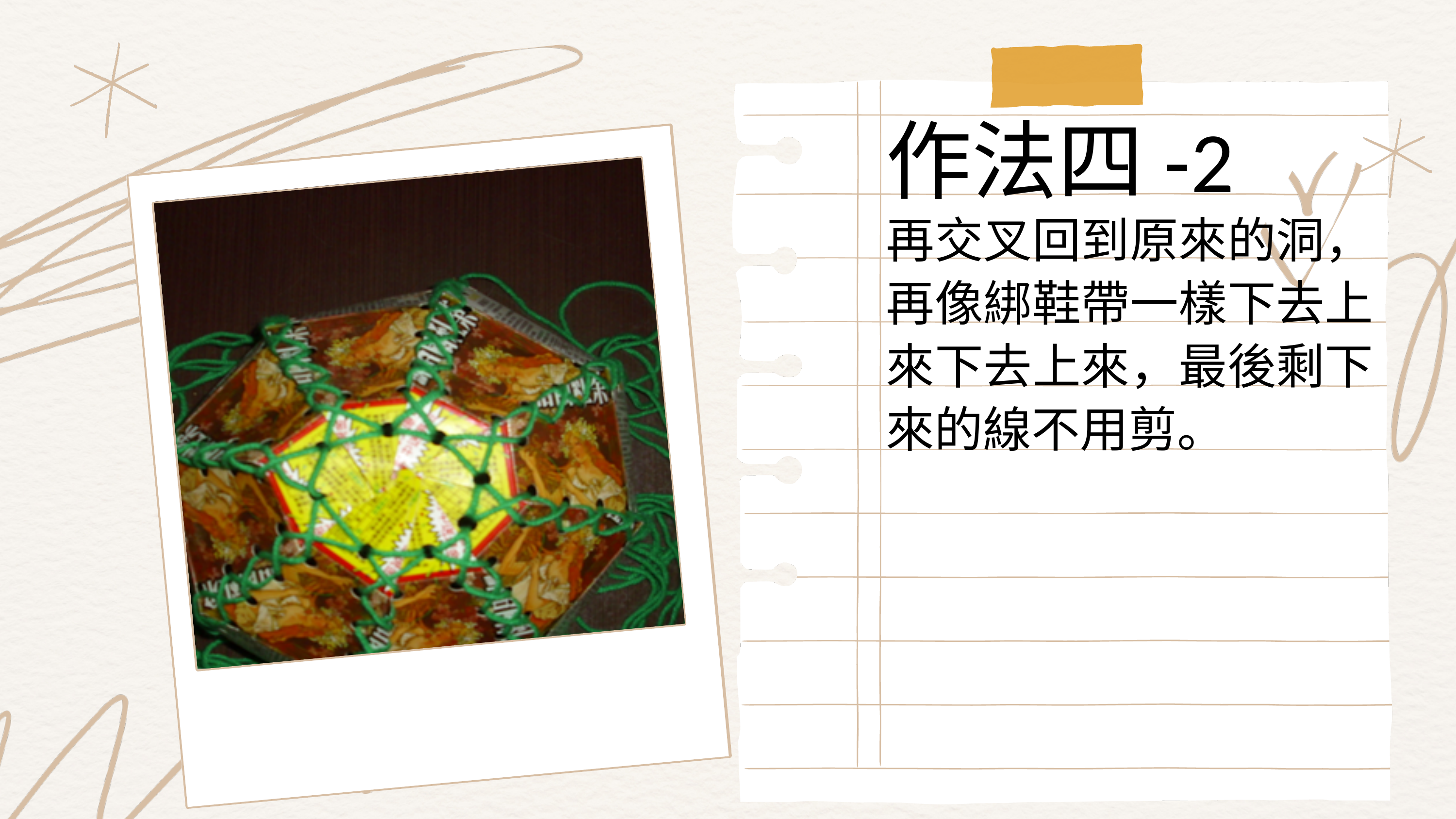

作法四-2

再交叉回到原來的洞，再像綁鞋帶一樣下去上來下去上來，最後剩下來的線不用剪。